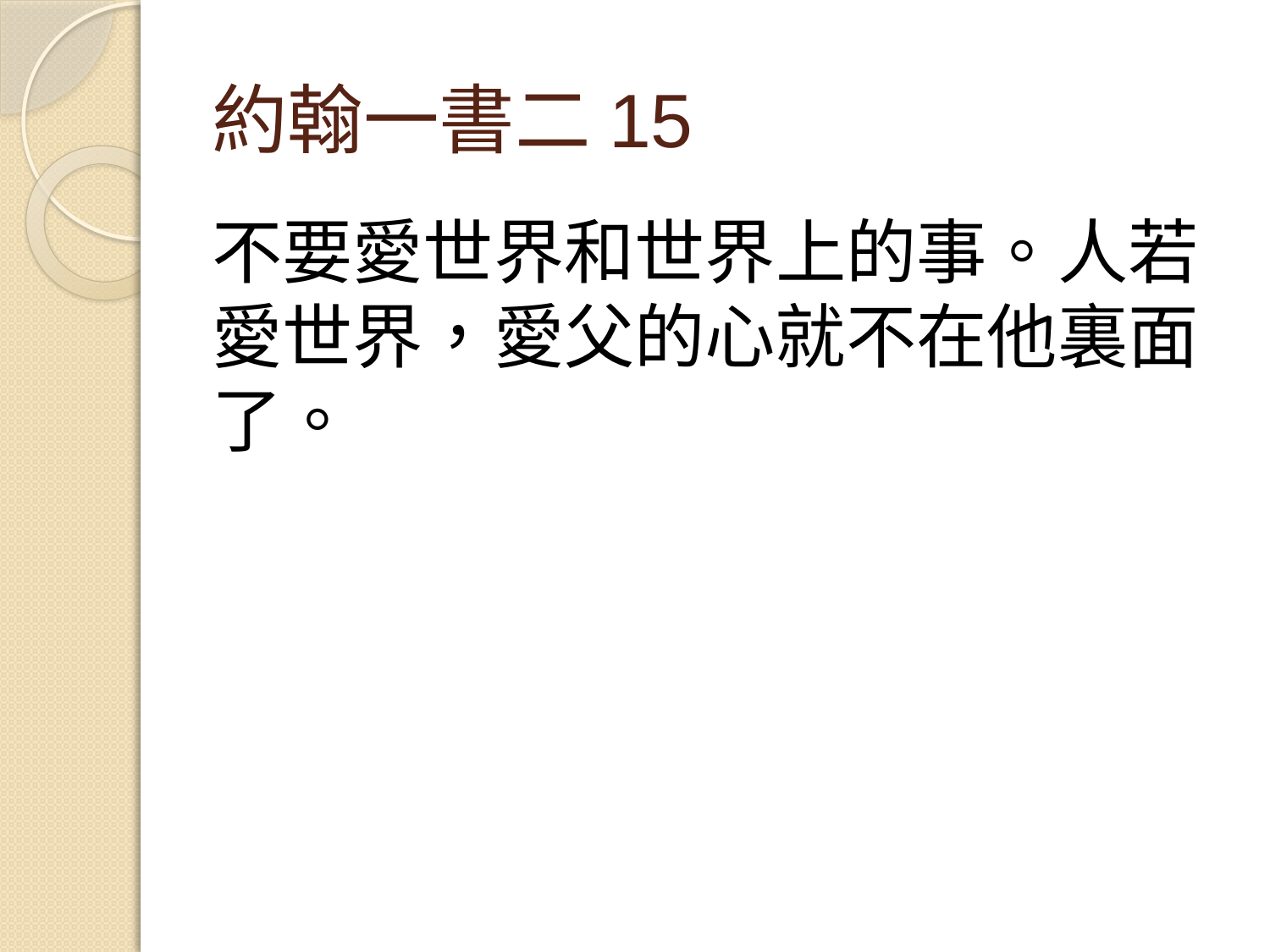

# 約翰一書二15
不要愛世界和世界上的事。人若愛世界，愛父的心就不在他裏面了。